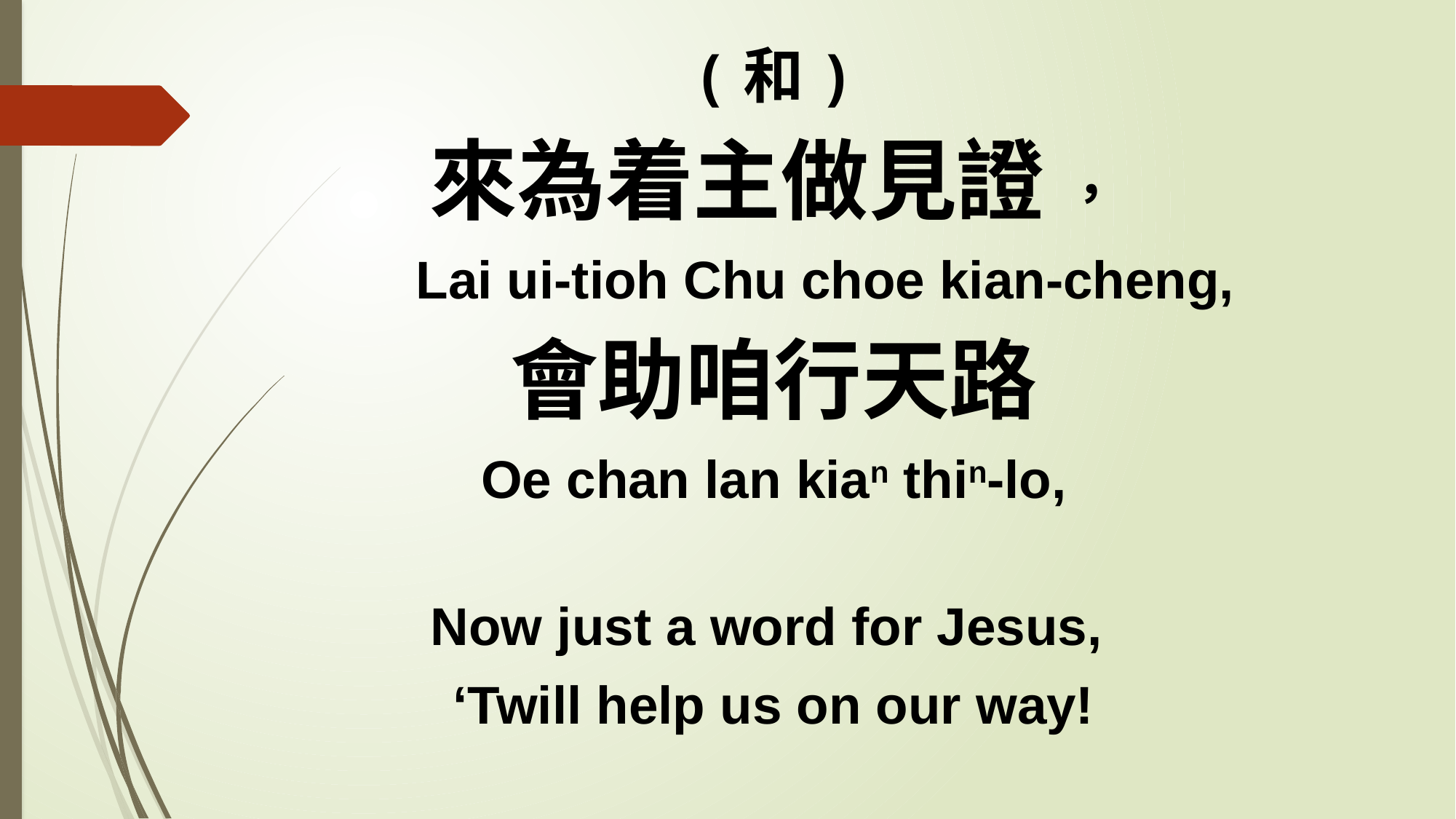

(和)
來為着主做見證 ，
       Lai ui-tioh Chu choe kian-cheng,
會助咱行天路
Oe chan lan kian thin-lo,

Now just a word for Jesus,
‘Twill help us on our way!